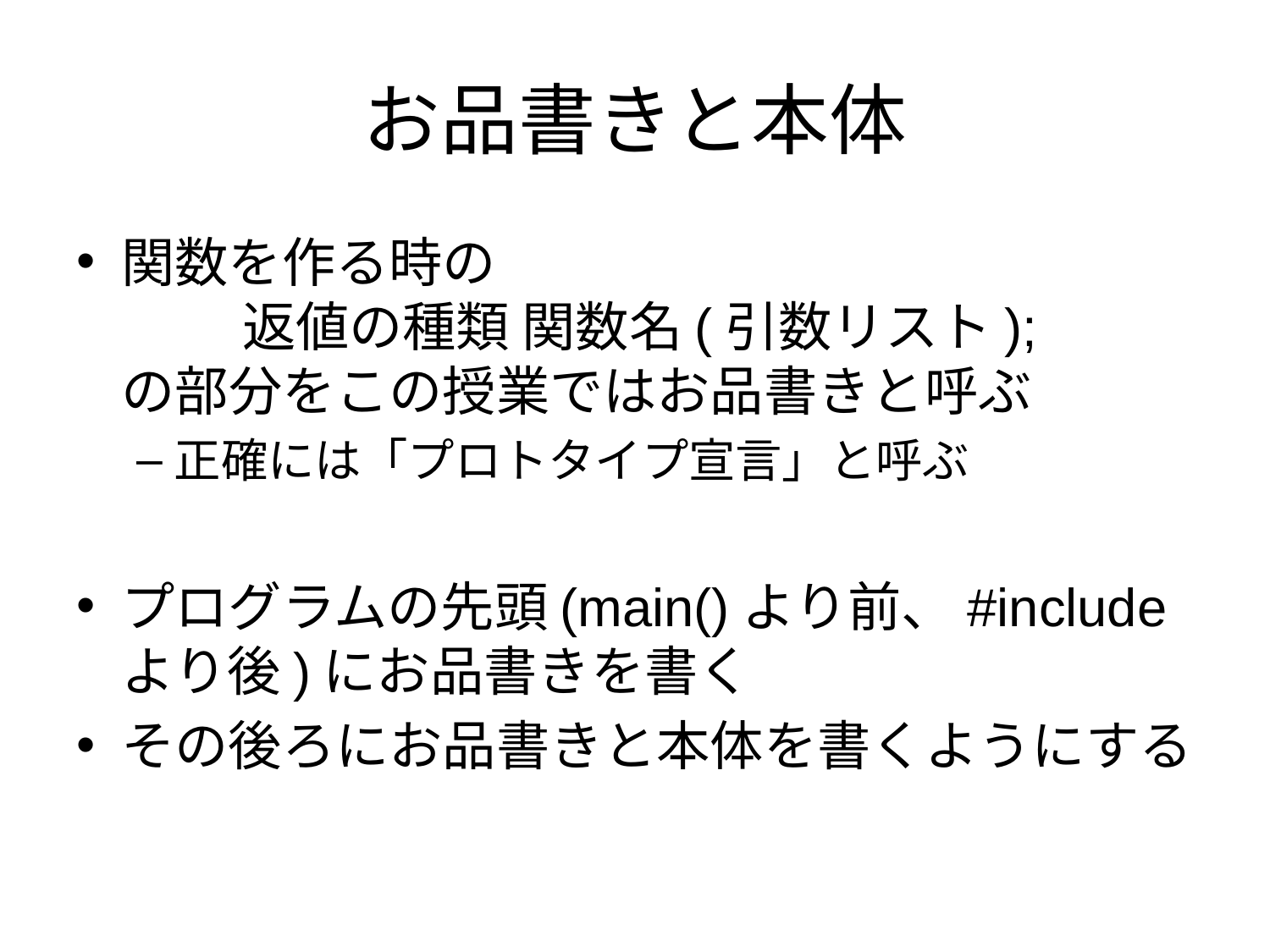

# お品書きと本体
関数を作る時の
	返値の種類 関数名(引数リスト);
の部分をこの授業ではお品書きと呼ぶ
正確には「プロトタイプ宣言」と呼ぶ

プログラムの先頭(main()より前、#includeより後)にお品書きを書く
その後ろにお品書きと本体を書くようにする